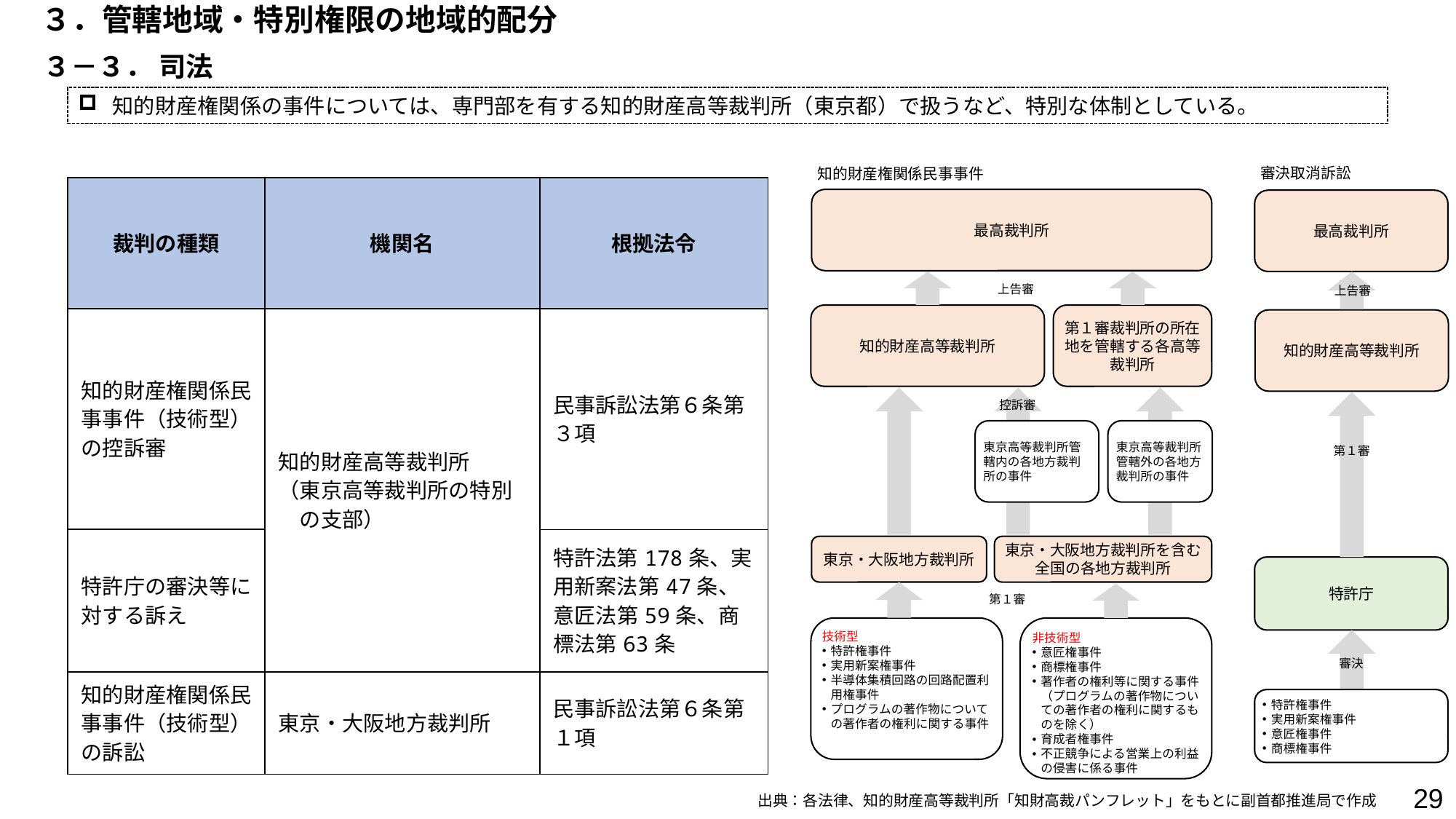

３．管轄地域・特別権限の地域的配分
３－３． 司法
知的財産権関係の事件については、専門部を有する知的財産高等裁判所（東京都）で扱うなど、特別な体制としている。
審決取消訴訟
知的財産権関係民事事件
| 裁判の種類 | 機関名 | 根拠法令 |
| --- | --- | --- |
| 知的財産権関係民事事件（技術型）の控訴審 | 知的財産高等裁判所 （東京高等裁判所の特別 　の支部） | 民事訴訟法第６条第３項 |
| 特許庁の審決等に対する訴え |  | 特許法第178条、実用新案法第47条、意匠法第59条、商標法第63条 |
| 知的財産権関係民事事件（技術型）の訴訟 | 東京・大阪地方裁判所 | 民事訴訟法第６条第１項 |
最高裁判所
最高裁判所

上告審
上告審
知的財産高等裁判所
第１審裁判所の所在地を管轄する各高等裁判所
知的財産高等裁判所

控訴審
東京高等裁判所管轄内の各地方裁判所の事件
東京高等裁判所管轄外の各地方裁判所の事件
第１審
東京・大阪地方裁判所
東京・大阪地方裁判所を含む全国の各地方裁判所
特許庁

第１審
非技術型
意匠権事件
商標権事件
著作者の権利等に関する事件（プログラムの著作物についての著作者の権利に関するものを除く）
育成者権事件
不正競争による営業上の利益の侵害に係る事件
技術型
特許権事件
実用新案権事件
半導体集積回路の回路配置利用権事件
プログラムの著作物についての著作者の権利に関する事件

審決
特許権事件
実用新案権事件
意匠権事件
商標権事件
29
出典：各法律、知的財産高等裁判所「知財高裁パンフレット」をもとに副首都推進局で作成